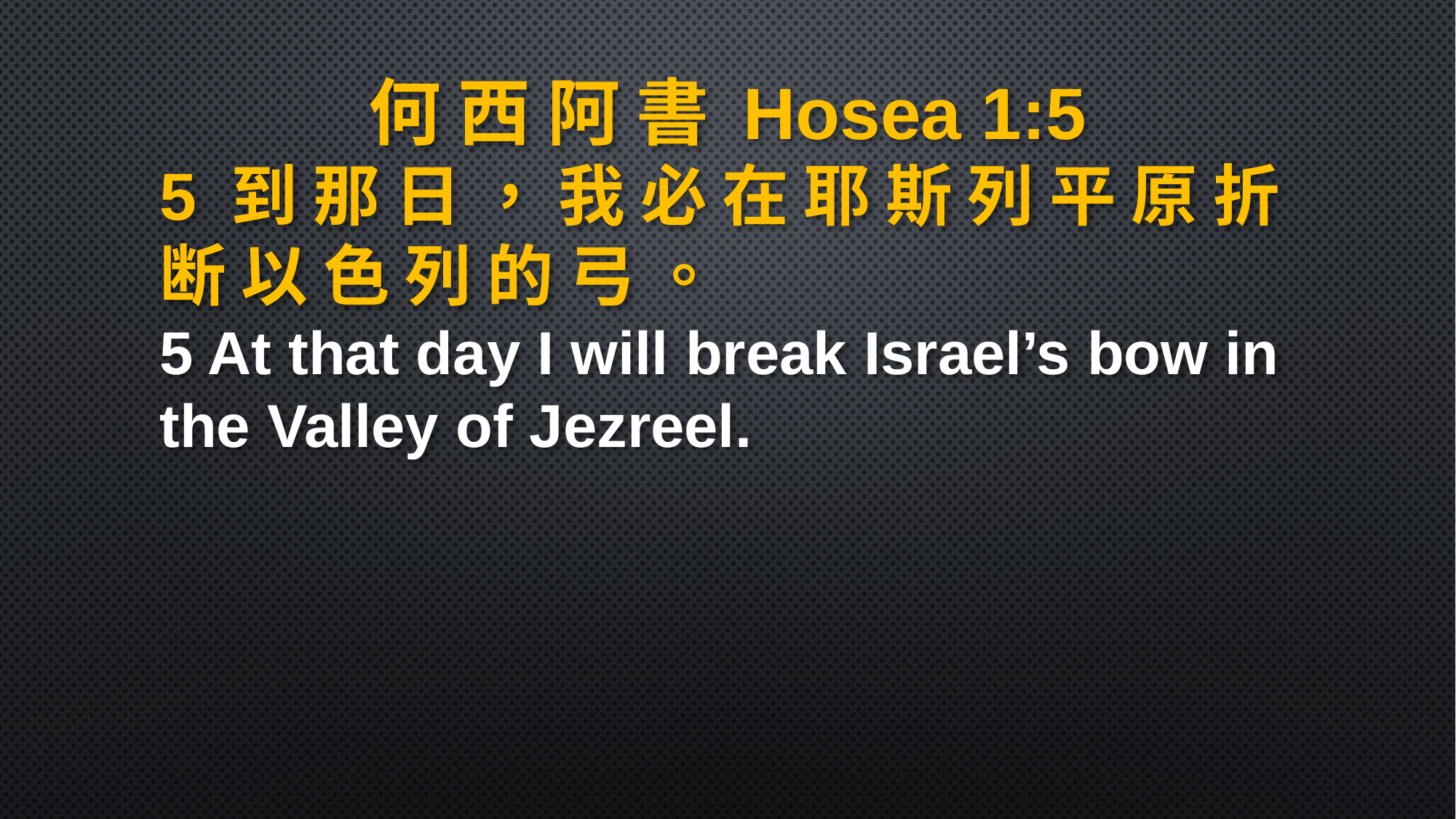

何 西 阿 書 Hosea 1:5
5 到 那 日 ， 我 必 在 耶 斯 列 平 原 折 断 以 色 列 的 弓 。
5 At that day I will break Israel’s bow in the Valley of Jezreel.